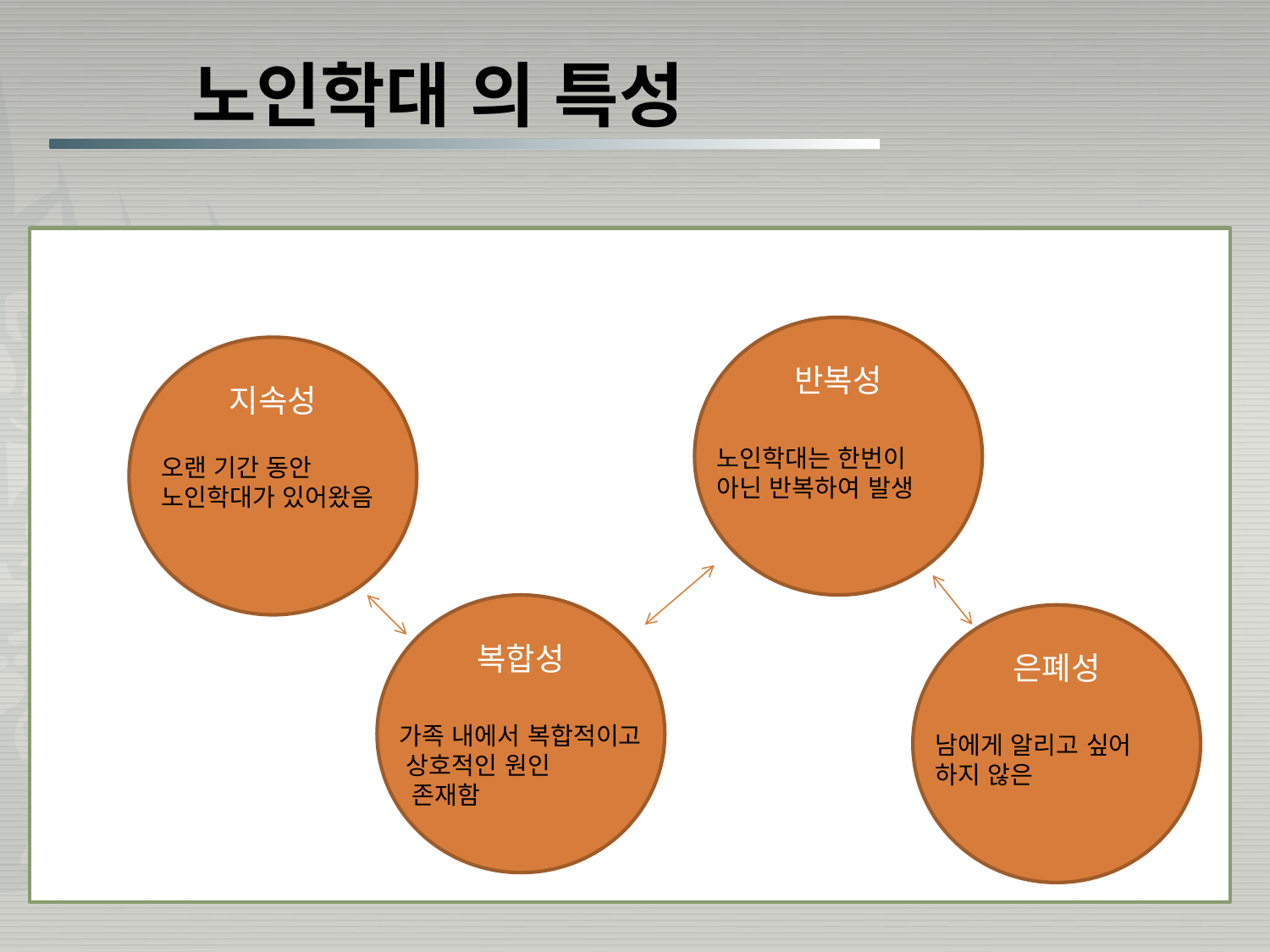

# 노인학대 의 특성

반복성

지속성

노인학대는 한번이
아닌 반복하여 발생
오랜 기간 동안
노인학대가 있어왔음
복합성

은폐성

가족 내에서 복합적이고  상호적인 원인
 존재함
남에게 알리고 싶어
하지 않은